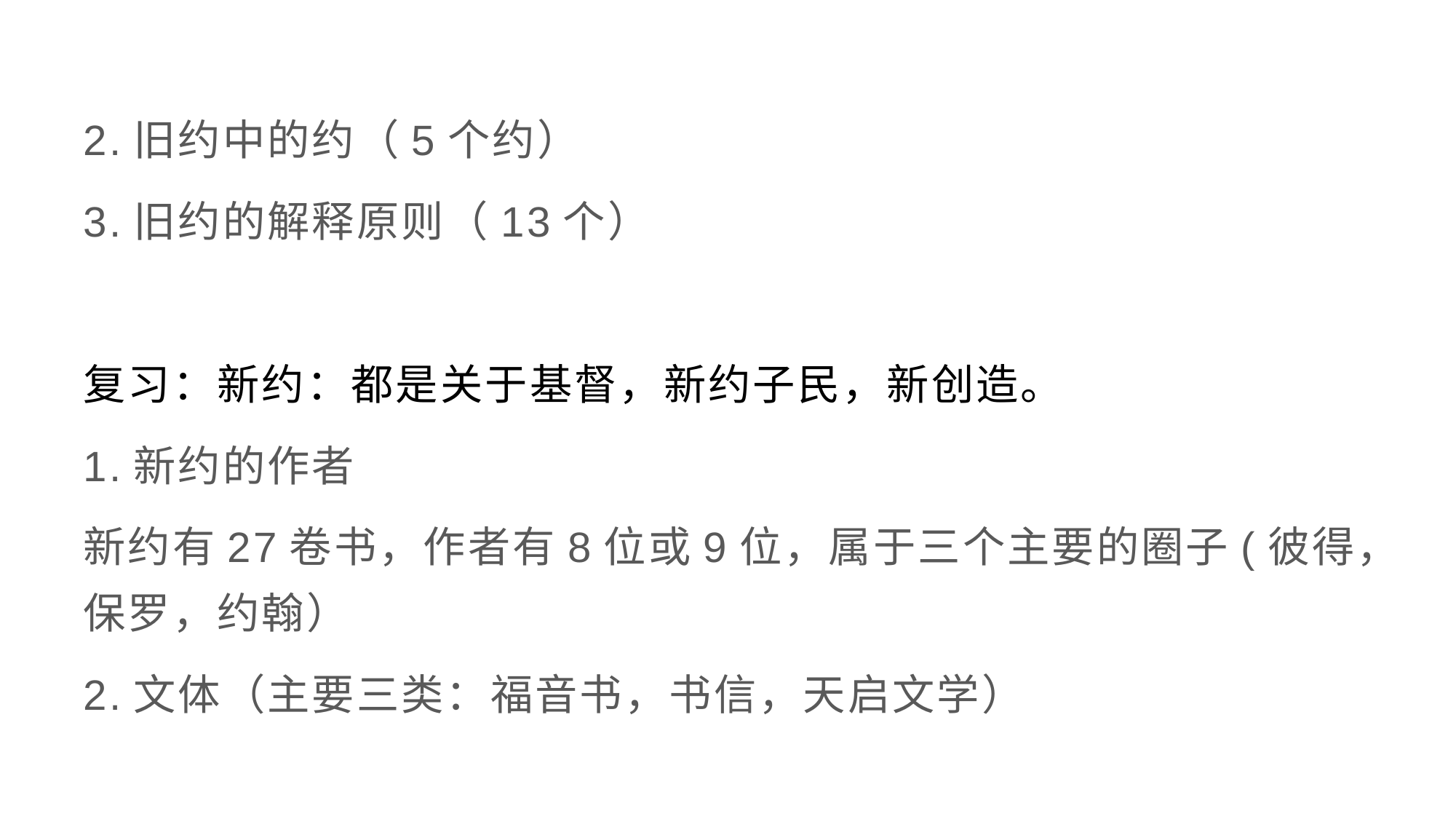

2.旧约中的约（5个约）
3.旧约的解释原则（13个）

复习：新约：都是关于基督，新约子民，新创造。
1.新约的作者
新约有27卷书，作者有8位或9位，属于三个主要的圈子(彼得，保罗，约翰）
2.文体（主要三类：福音书，书信，天启文学）